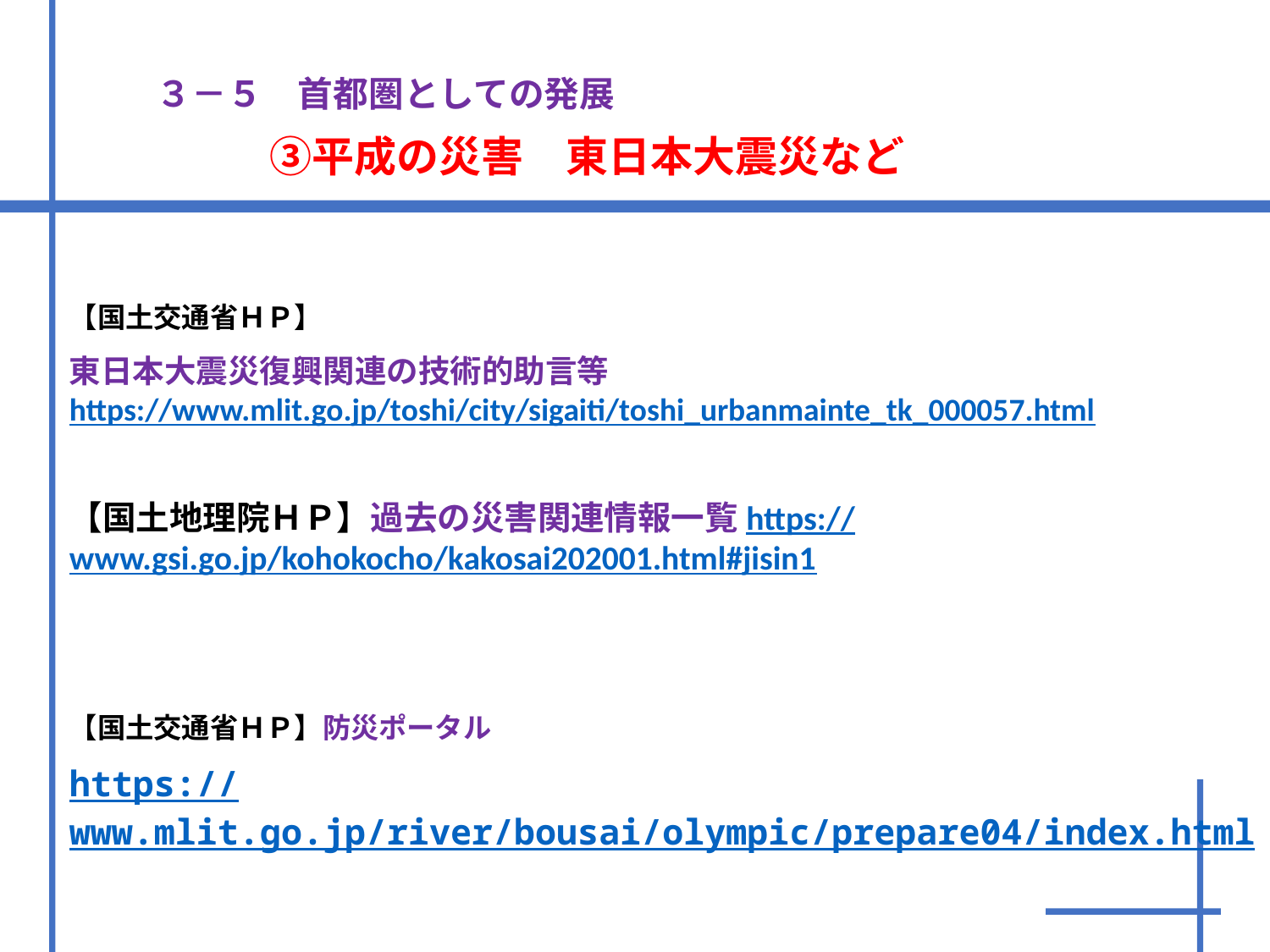

# ３－５　首都圏としての発展　 　　　③平成の災害　東日本大震災など

【国土交通省ＨＰ】
東日本大震災復興関連の技術的助言等https://www.mlit.go.jp/toshi/city/sigaiti/toshi_urbanmainte_tk_000057.html

【国土地理院ＨＰ】過去の災害関連情報一覧https://www.gsi.go.jp/kohokocho/kakosai202001.html#jisin1

【国土交通省ＨＰ】防災ポータル
https://www.mlit.go.jp/river/bousai/olympic/prepare04/index.html